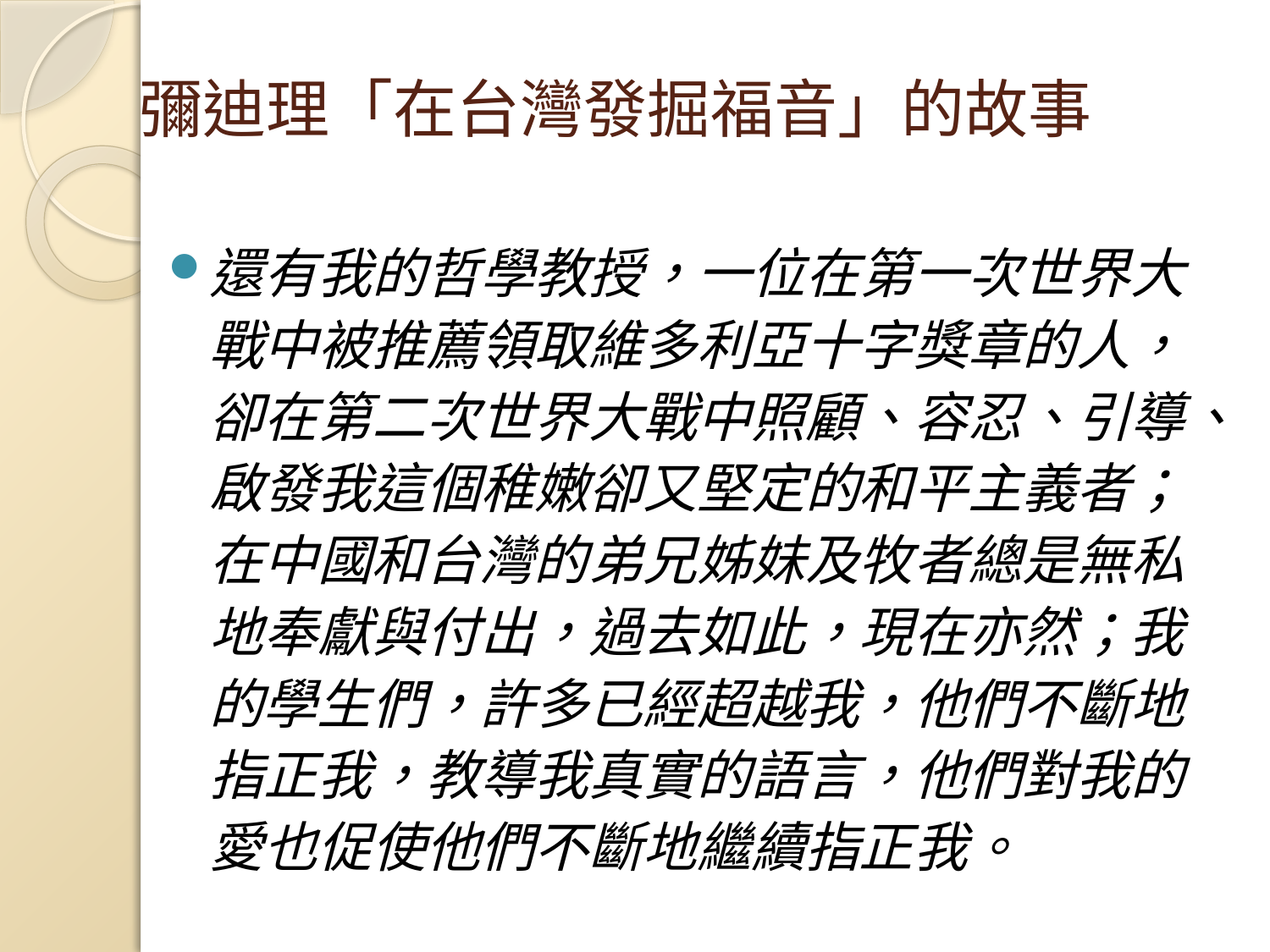

# 彌迪理「在台灣發掘福音」的故事
還有我的哲學教授，一位在第一次世界大戰中被推薦領取維多利亞十字獎章的人，卻在第二次世界大戰中照顧、容忍、引導、啟發我這個稚嫩卻又堅定的和平主義者；在中國和台灣的弟兄姊妹及牧者總是無私地奉獻與付出，過去如此，現在亦然；我的學生們，許多已經超越我，他們不斷地指正我，教導我真實的語言，他們對我的愛也促使他們不斷地繼續指正我。